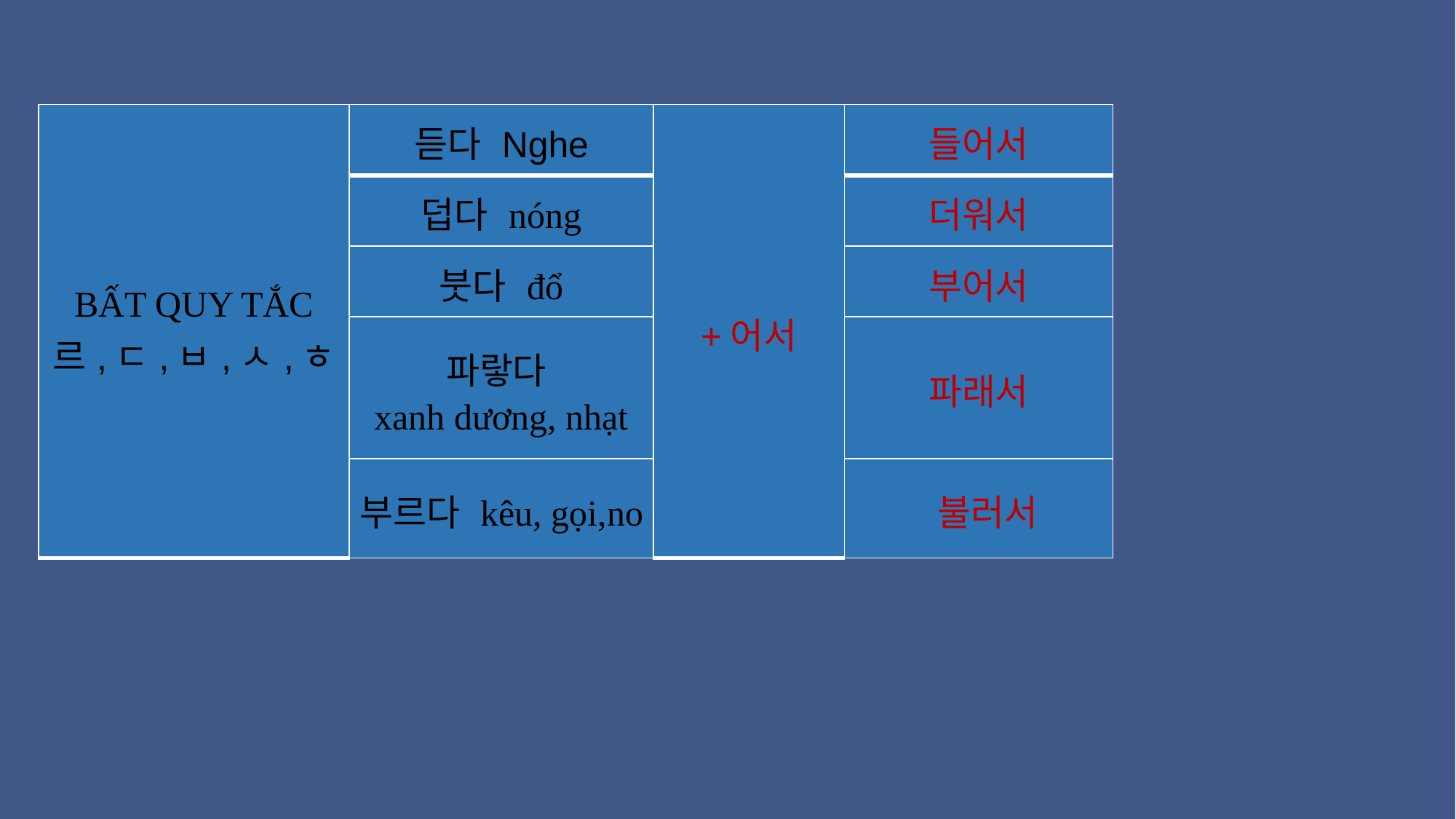

| BẤT QUY TẮC 르,ㄷ,ㅂ,ㅅ,ㅎ | 듣다 Nghe | +어서 | 들어서 |
| --- | --- | --- | --- |
|  | 덥다 nóng |  | 더워서 |
|  | 붓다 đổ |  | 부어서 |
|  | 파랗다 xanh dương, nhạt |  | 파래서 |
|  | 부르다 kêu, gọi,no |  | 불러서 |